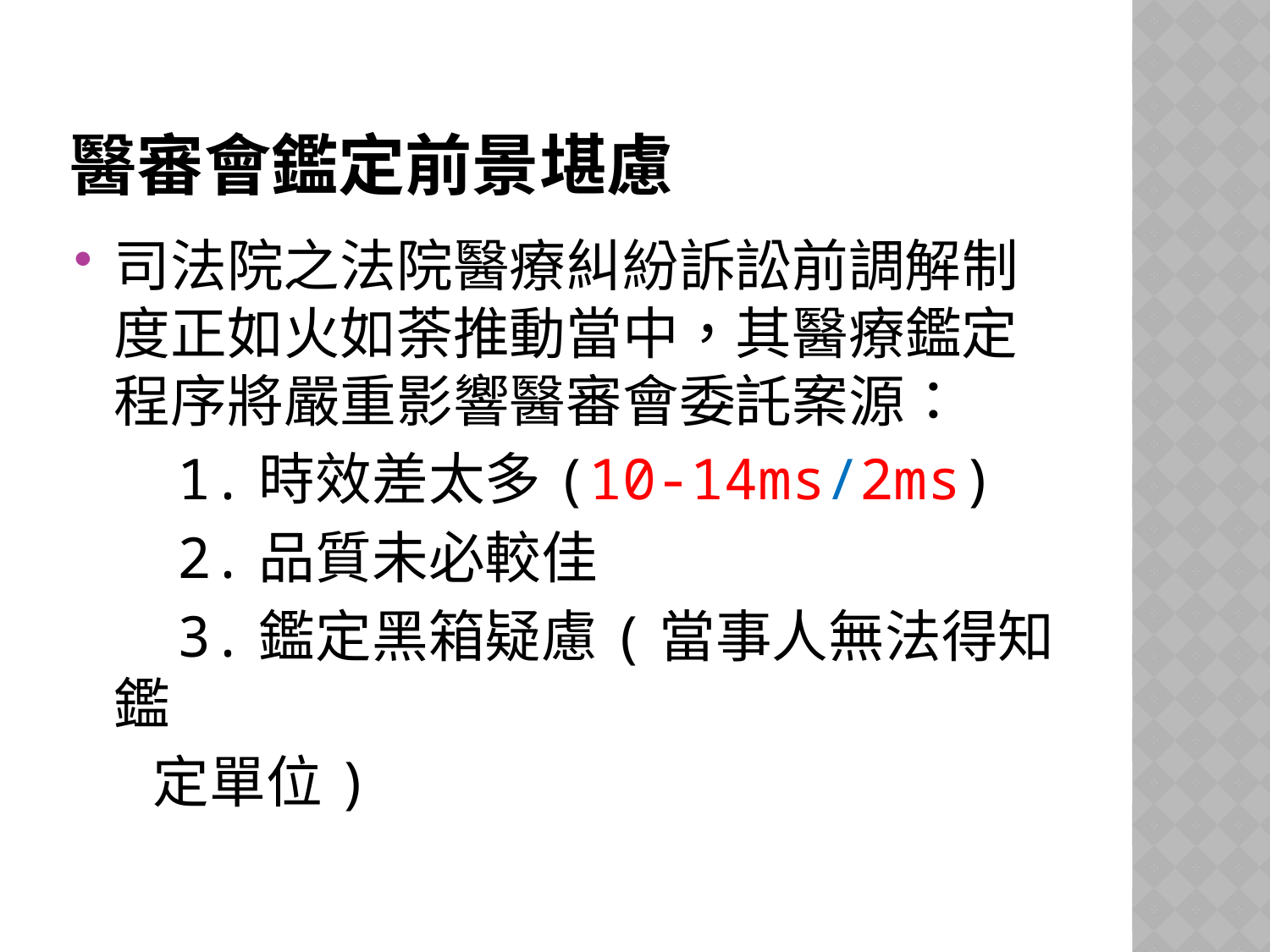

# 醫審會鑑定前景堪慮
司法院之法院醫療糾紛訴訟前調解制度正如火如荼推動當中，其醫療鑑定程序將嚴重影響醫審會委託案源：
   1.時效差太多(10-14ms/2ms)
   2.品質未必較佳
   3.鑑定黑箱疑慮(當事人無法得知鑑
     定單位)